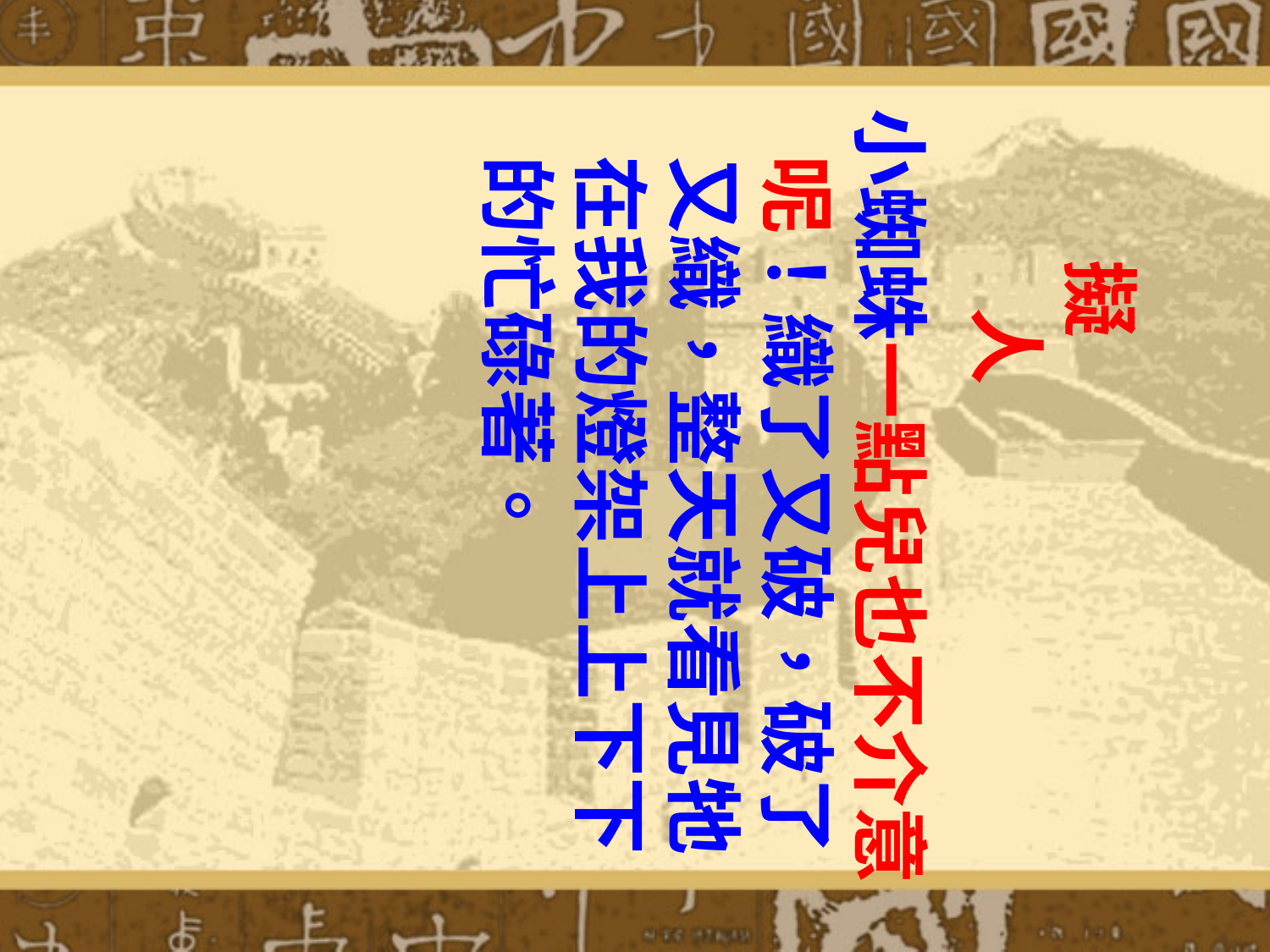

小蜘蛛一點兒也不介意呢！織了又破，破了又織，整天就看見牠在我的燈架上上下下的忙碌著。
擬人